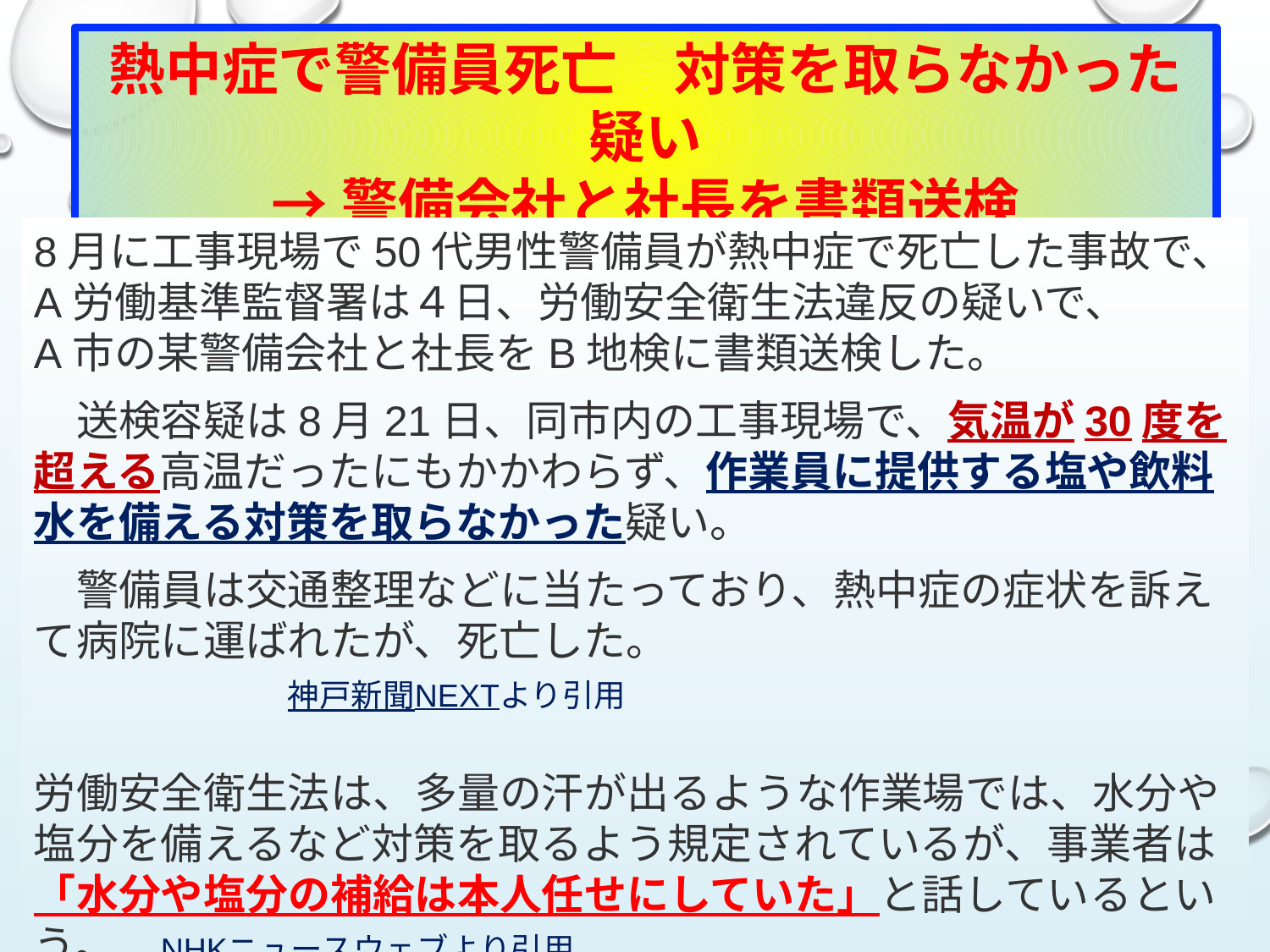

熱中症で警備員死亡　対策を取らなかった疑い
→警備会社と社長を書類送検
8月に工事現場で50代男性警備員が熱中症で死亡した事故で、
A労働基準監督署は４日、労働安全衛生法違反の疑いで、
A市の某警備会社と社長をB地検に書類送検した。

　送検容疑は8月21日、同市内の工事現場で、気温が30度を超える高温だったにもかかわらず、作業員に提供する塩や飲料水を備える対策を取らなかった疑い。

　警備員は交通整理などに当たっており、熱中症の症状を訴えて病院に運ばれたが、死亡した。							神戸新聞NEXTより引用

労働安全衛生法は、多量の汗が出るような作業場では、水分や塩分を備えるなど対策を取るよう規定されているが、事業者は「水分や塩分の補給は本人任せにしていた」と話しているという。	NHKニュースウェブより引用